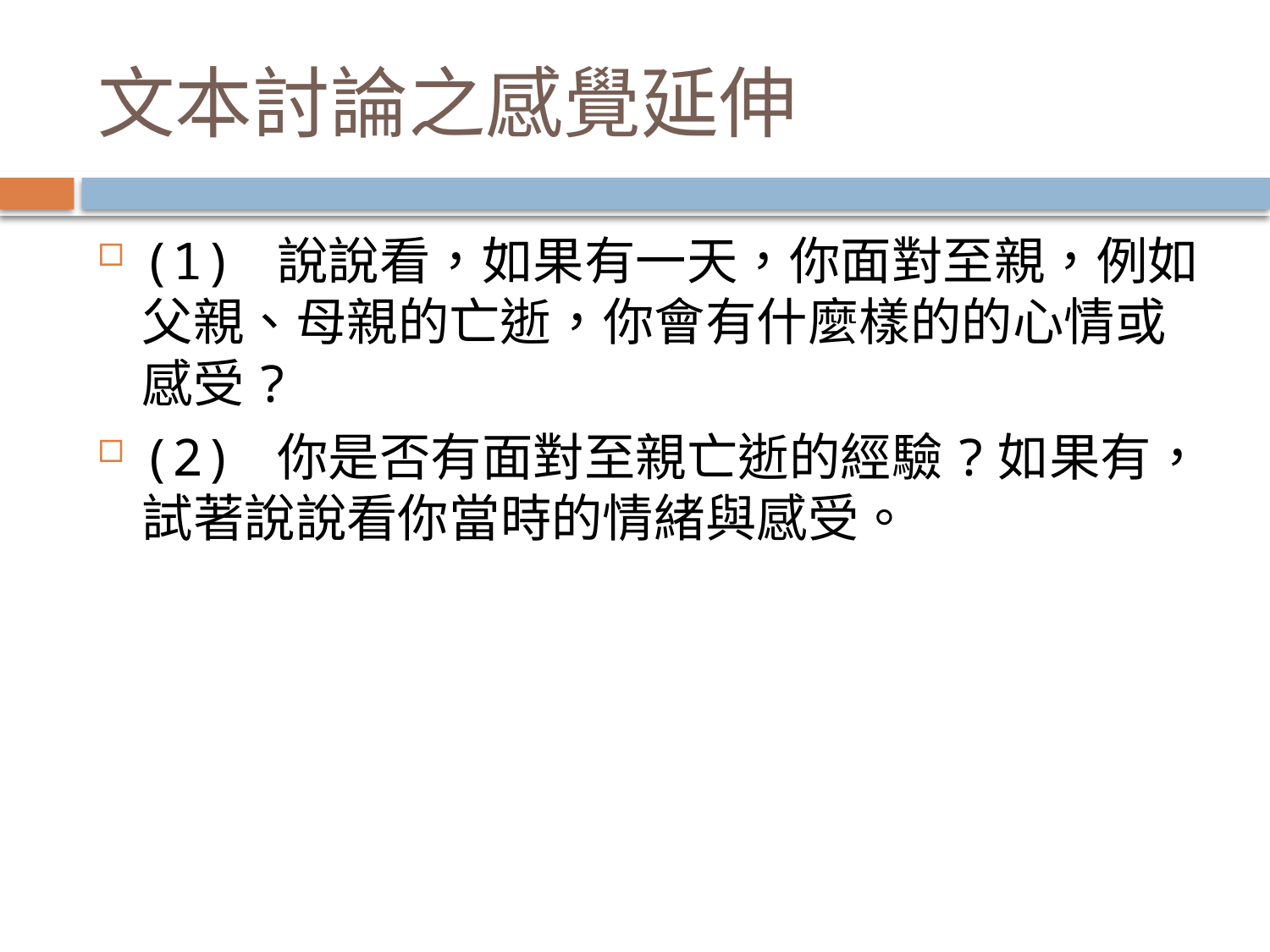

# 文本討論之感覺延伸
(1) 說說看，如果有一天，你面對至親，例如父親、母親的亡逝，你會有什麼樣的的心情或感受?
(2) 你是否有面對至親亡逝的經驗?如果有，試著說說看你當時的情緒與感受。